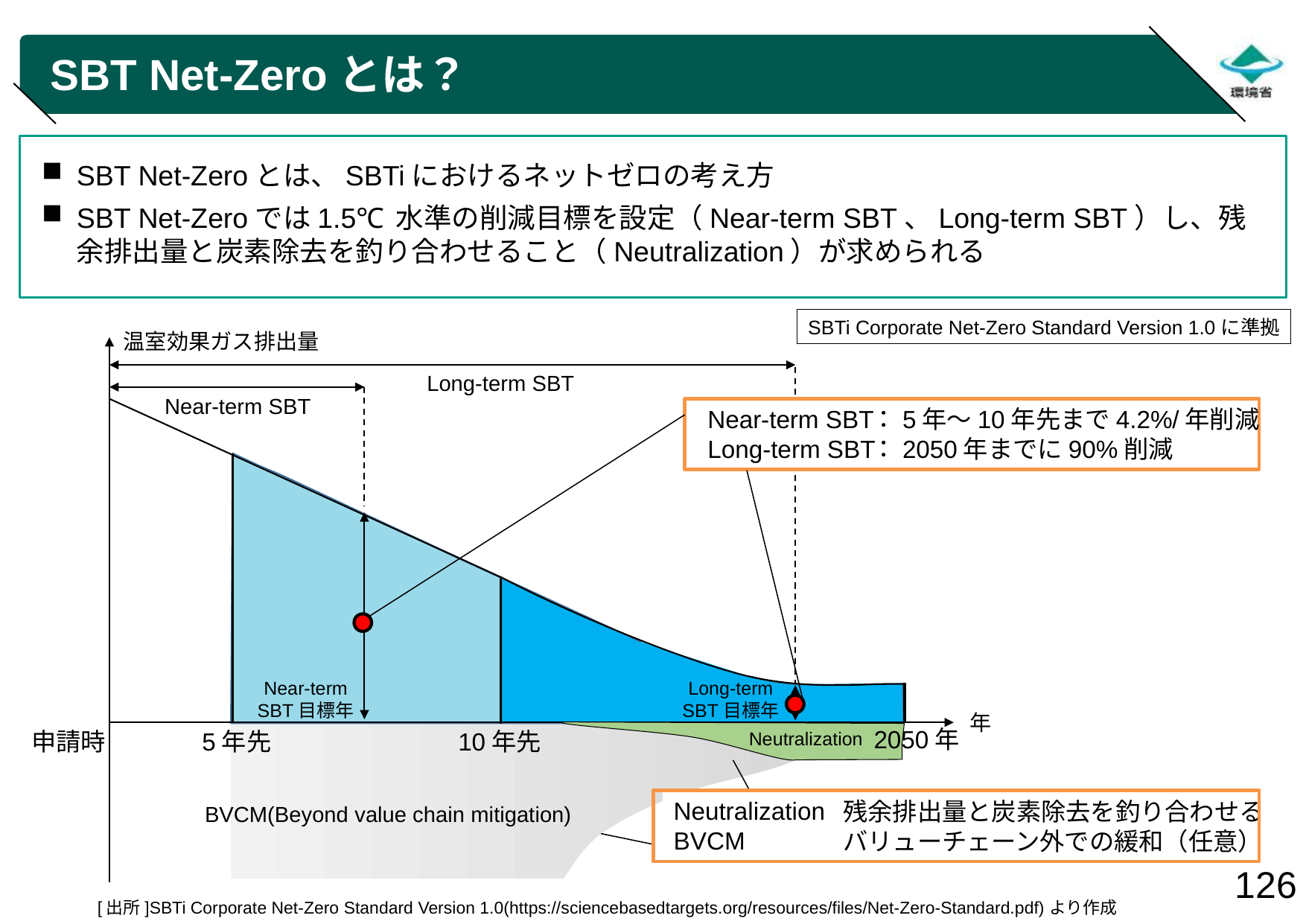

# SBT Net-Zeroとは？
SBT Net-Zeroとは、SBTiにおけるネットゼロの考え方
SBT Net-Zeroでは1.5℃水準の削減目標を設定（Near-term SBT、Long-term SBT）し、残余排出量と炭素除去を釣り合わせること（Neutralization）が求められる
SBTi Corporate Net-Zero Standard Version 1.0に準拠
温室効果ガス排出量
Long-term SBT
Near-term SBT
：5年～10年先まで4.2%/年削減
：2050年までに90%削減
Near-term SBT
Long-term SBT

Near-term
SBT目標年
Long-term
SBT目標年

年
2050年
申請時
5年先
10年先
Neutralization

Neutralization
BVCM
：残余排出量と炭素除去を釣り合わせる
：バリューチェーン外での緩和（任意）
BVCM(Beyond value chain mitigation)
[出所]SBTi Corporate Net-Zero Standard Version 1.0(https://sciencebasedtargets.org/resources/files/Net-Zero-Standard.pdf)より作成